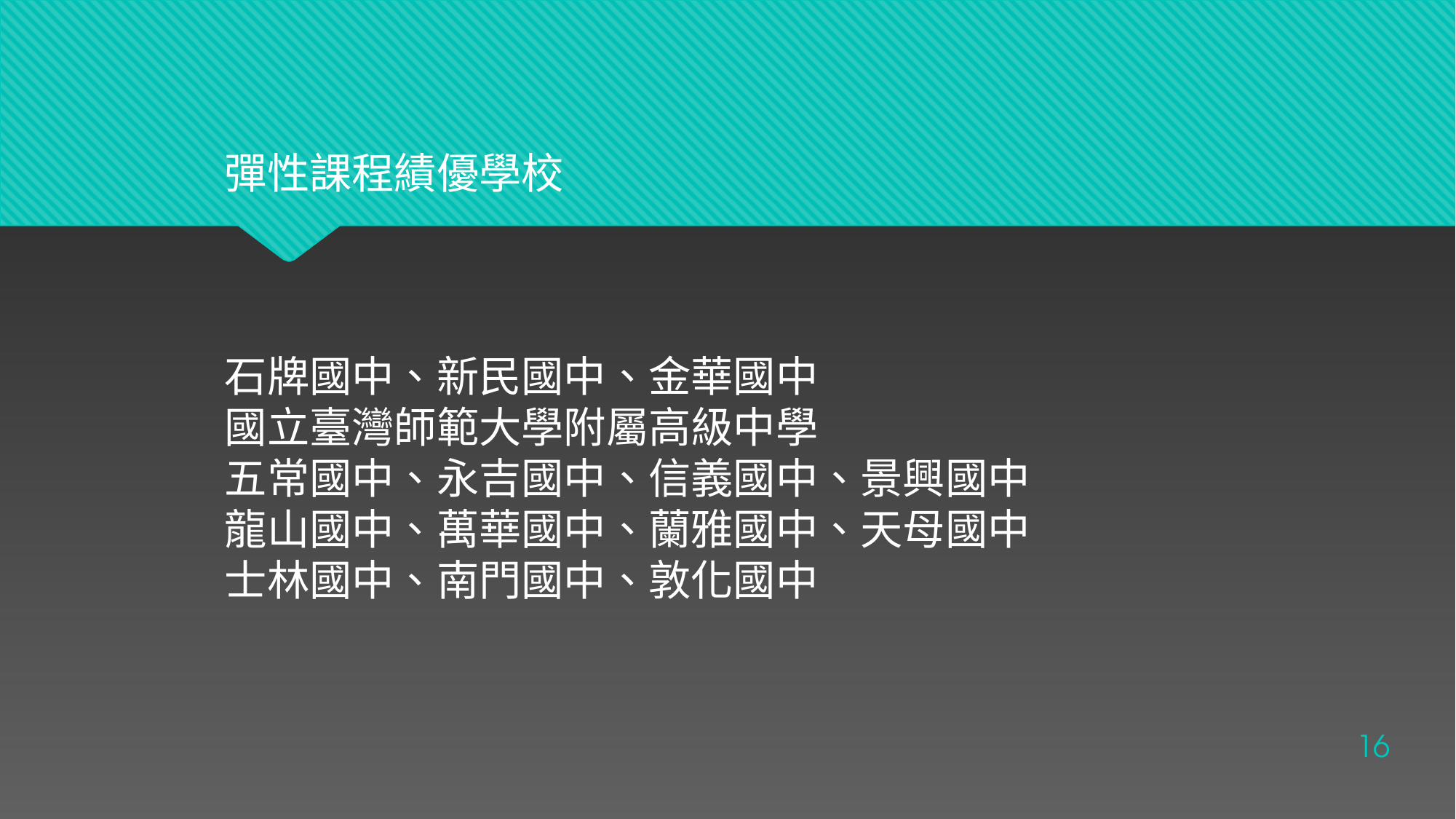

彈性課程績優學校

石牌國中、新民國中、金華國中
國立臺灣師範大學附屬高級中學
五常國中、永吉國中、信義國中、景興國中
龍山國中、萬華國中、蘭雅國中、天母國中
士林國中、南門國中、敦化國中
16